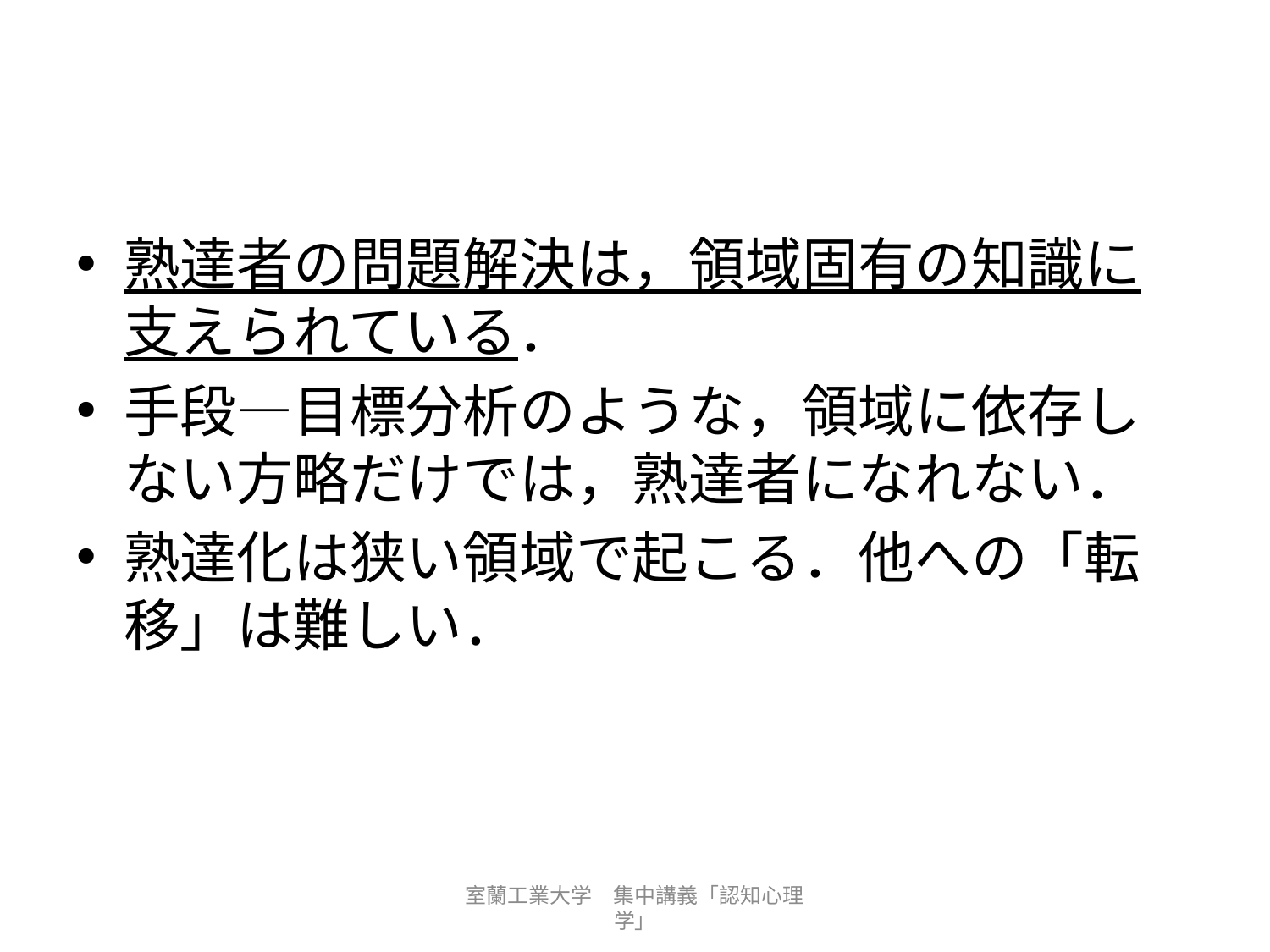

#
熟達者の問題解決は，領域固有の知識に支えられている．
手段―目標分析のような，領域に依存しない方略だけでは，熟達者になれない．
熟達化は狭い領域で起こる．他への「転移」は難しい．
室蘭工業大学　集中講義「認知心理学」